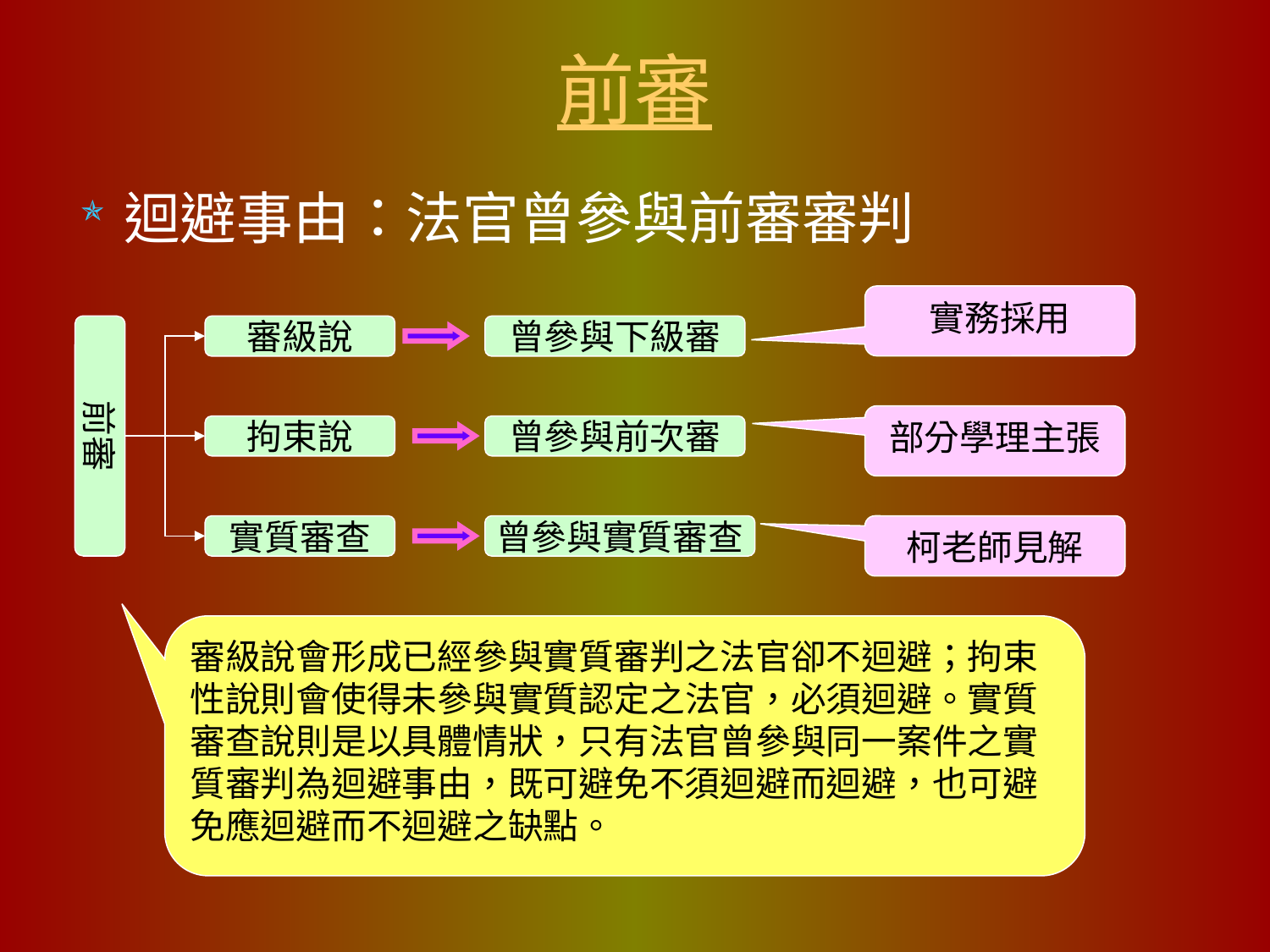

# 前審
迴避事由：法官曾參與前審審判
實務採用
前審
審級說
曾參與下級審

部分學理主張
拘束說
曾參與前次審

實質審查
曾參與實質審查
柯老師見解

審級說會形成已經參與實質審判之法官卻不迴避；拘束性說則會使得未參與實質認定之法官，必須迴避。實質審查說則是以具體情狀，只有法官曾參與同一案件之實質審判為迴避事由，既可避免不須迴避而迴避，也可避免應迴避而不迴避之缺點。